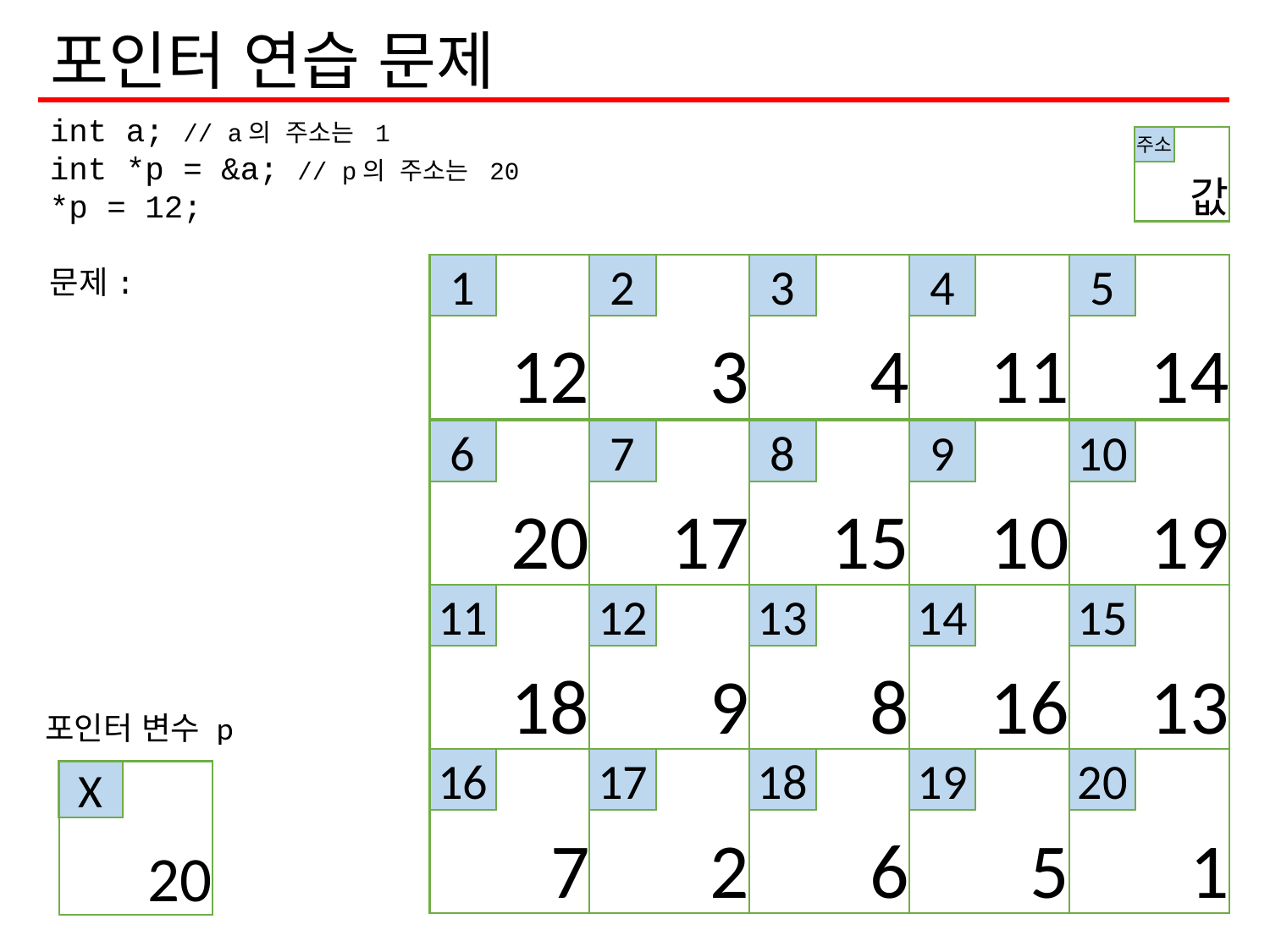

# 포인터 연습 문제
int a; // a의 주소는 1
int *p = &a; // p의 주소는 20
*p = 12;

문제:
값
주소
12
1
3
2
4
3
11
4
14
5
20
6
17
7
15
8
10
9
19
10
18
11
9
12
8
13
16
14
13
15
7
16
2
17
6
18
5
19
1
20
**p==5
&*p
*******p=4
&*&***p==12
포인터 변수 p
20
X